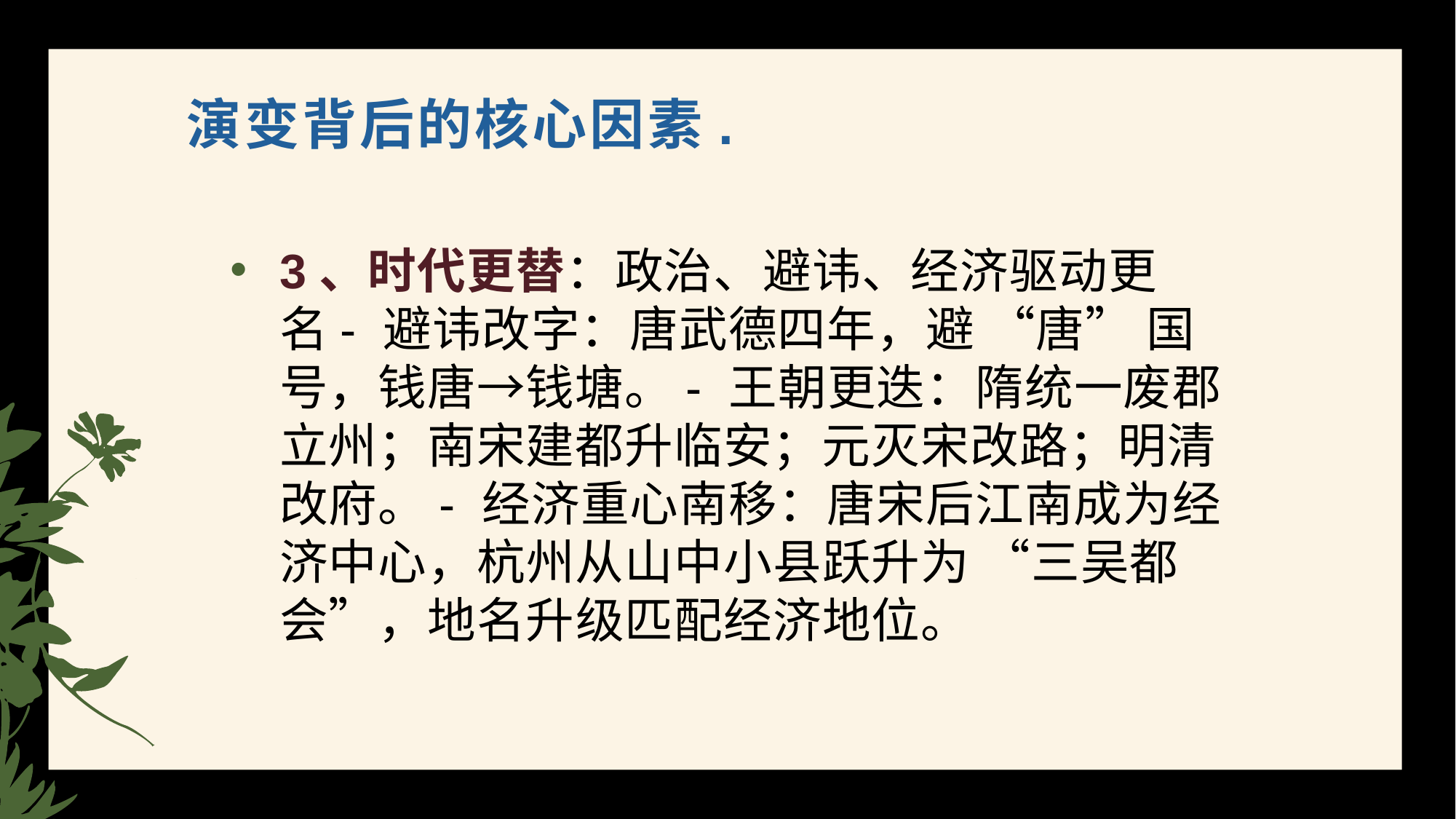

演变背后的核心因素.
3、时代更替：政治、避讳、经济驱动更名- 避讳改字：唐武德四年，避 “唐” 国号，钱唐→钱塘。- 王朝更迭：隋统一废郡立州；南宋建都升临安；元灭宋改路；明清改府。- 经济重心南移：唐宋后江南成为经济中心，杭州从山中小县跃升为 “三吴都会”，地名升级匹配经济地位。